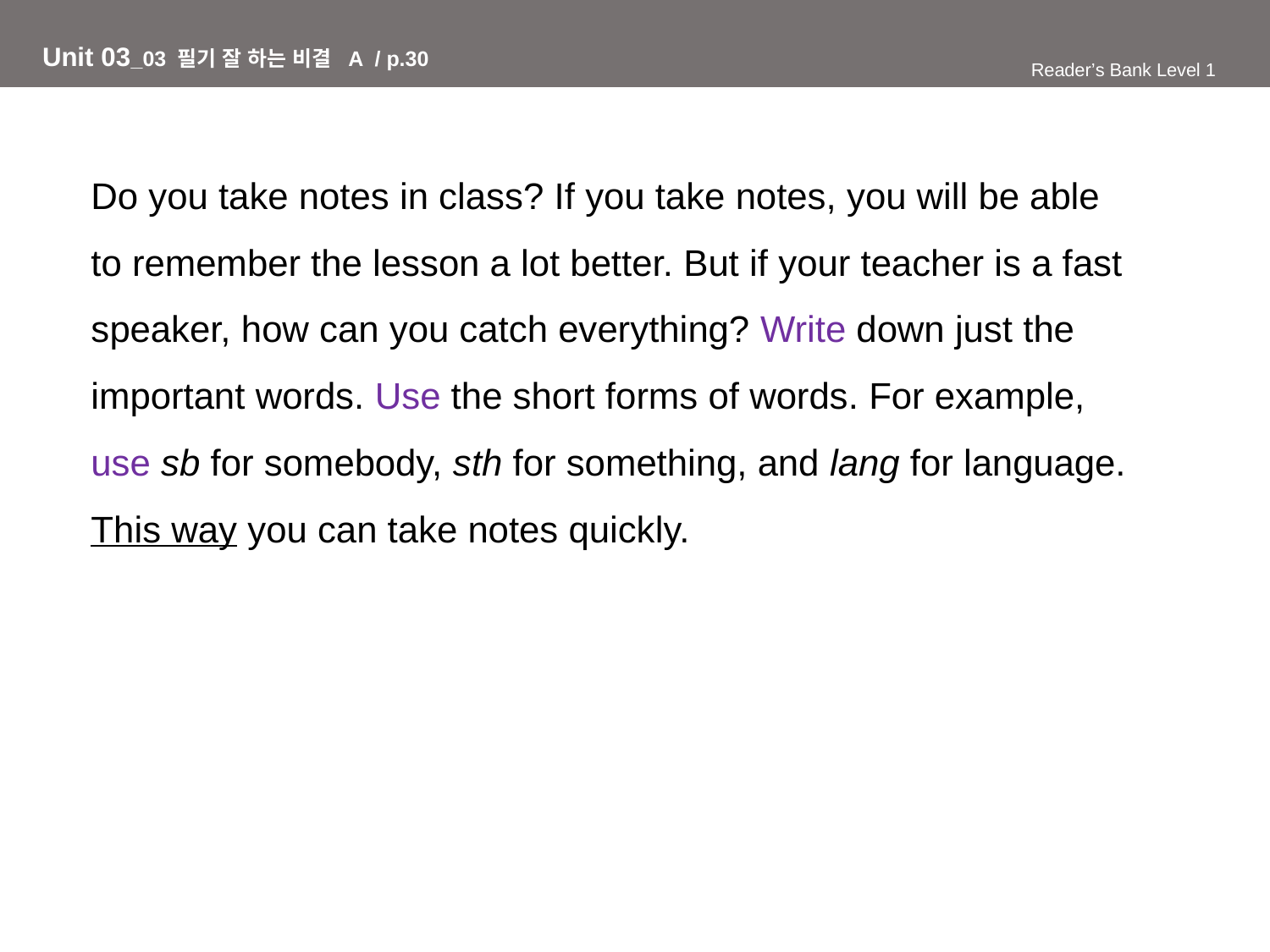

Unit 03_03 필기 잘 하는 비결  A  / p.30
Reader’s Bank Level 1

Do you take notes in class? If you take notes, you will be able
to remember the lesson a lot better. But if your teacher is a fast
speaker, how can you catch everything? Write down just the
important words. Use the short forms of words. For example,
use sb for somebody, sth for something, and lang for language.
This way you can take notes quickly.
Reader’s Bank Level 1